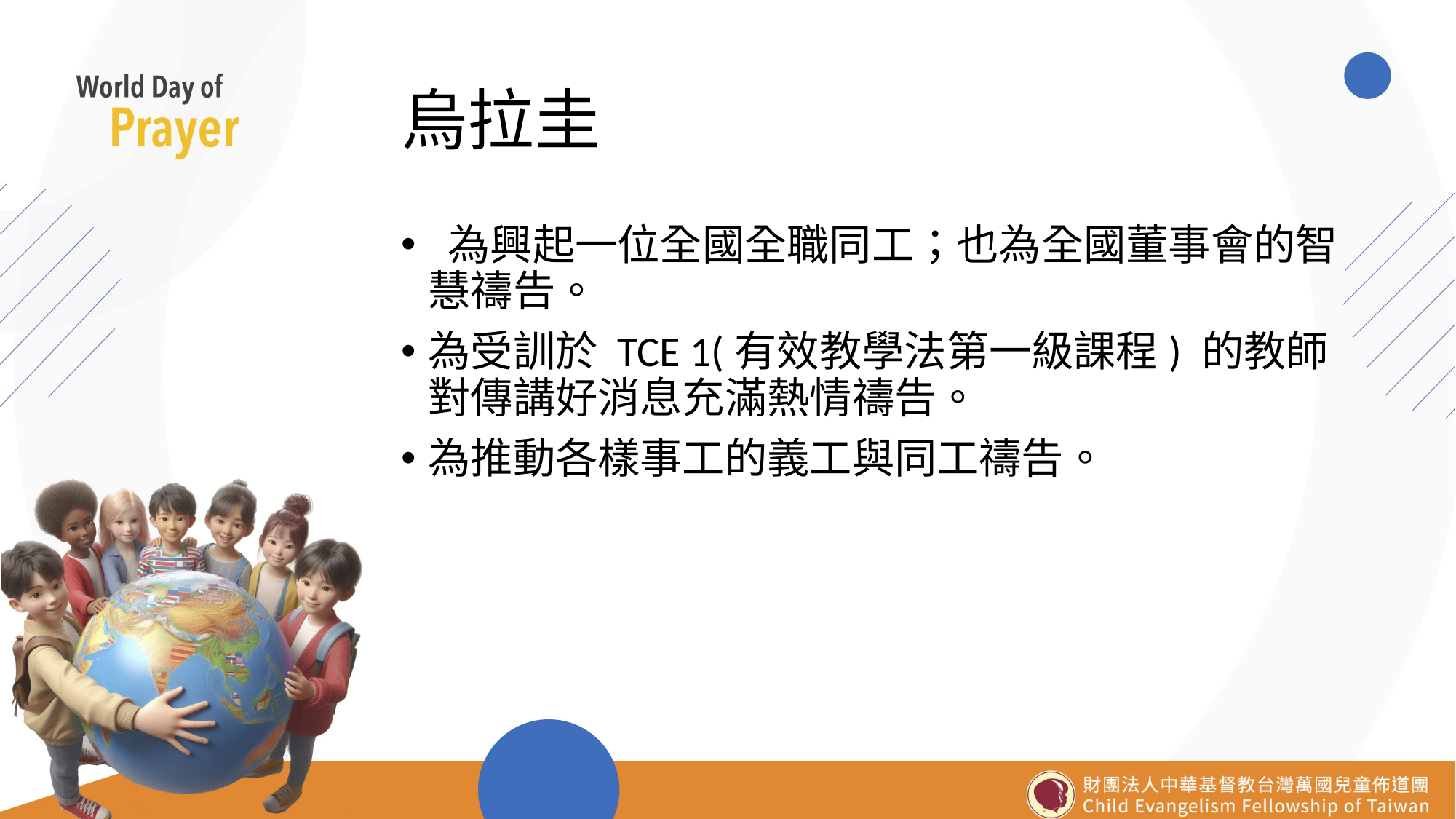

# 烏拉圭
 為興起一位全國全職同工；也為全國董事會的智慧禱告。
為受訓於 TCE 1(有效教學法第一級課程) 的教師對傳講好消息充滿熱情禱告。
為推動各樣事工的義工與同工禱告。